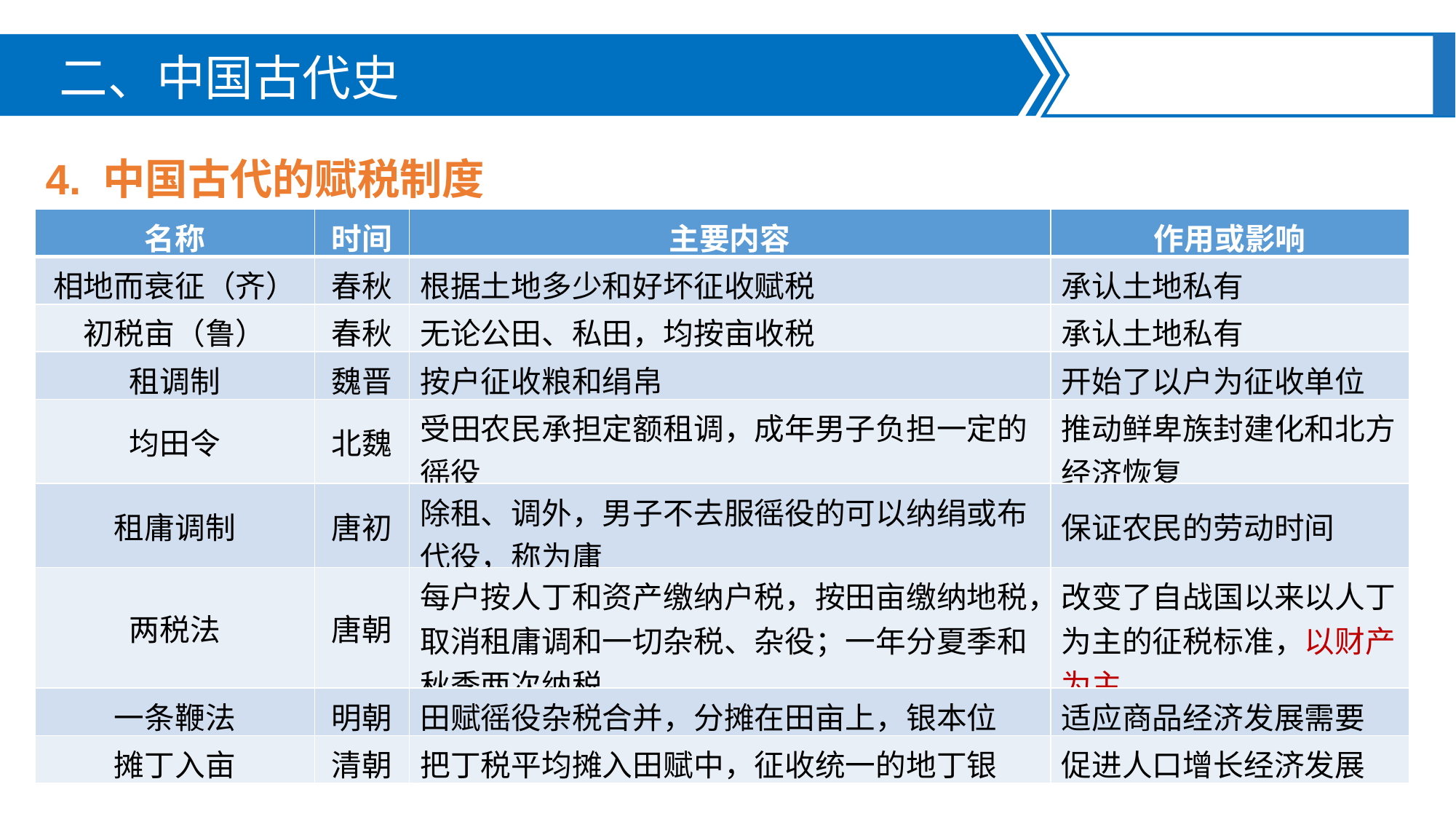

二、中国古代史
4. 中国古代的赋税制度
| 名称 | 时间 | 主要内容 | 作用或影响 |
| --- | --- | --- | --- |
| 相地而衰征（齐） | 春秋 | 根据土地多少和好坏征收赋税 | 承认土地私有 |
| 初税亩（鲁） | 春秋 | 无论公田、私田，均按亩收税 | 承认土地私有 |
| 租调制 | 魏晋 | 按户征收粮和绢帛 | 开始了以户为征收单位 |
| 均田令 | 北魏 | 受田农民承担定额租调，成年男子负担一定的徭役 | 推动鲜卑族封建化和北方经济恢复 |
| 租庸调制 | 唐初 | 除租、调外，男子不去服徭役的可以纳绢或布代役，称为庸 | 保证农民的劳动时间 |
| 两税法 | 唐朝 | 每户按人丁和资产缴纳户税，按田亩缴纳地税，取消租庸调和一切杂税、杂役；一年分夏季和秋季两次纳税 | 改变了自战国以来以人丁为主的征税标准，以财产为主 |
| 一条鞭法 | 明朝 | 田赋徭役杂税合并，分摊在田亩上，银本位 | 适应商品经济发展需要 |
| 摊丁入亩 | 清朝 | 把丁税平均摊入田赋中，征收统一的地丁银 | 促进人口增长经济发展 |